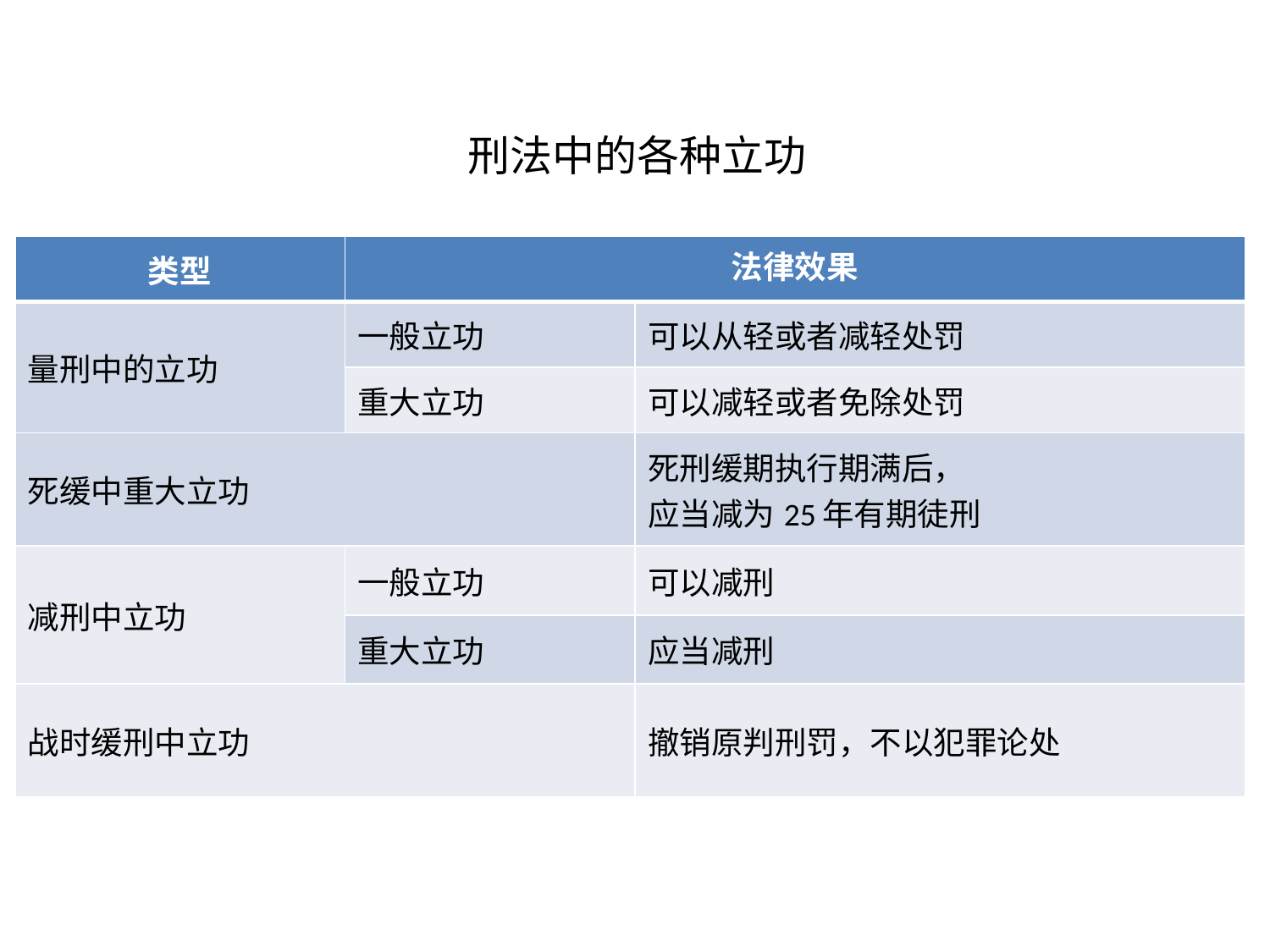

刑法中的各种立功
| 类型 | 法律效果 |  |
| --- | --- | --- |
| 量刑中的立功 | 一般立功 | 可以从轻或者减轻处罚 |
|  | 重大立功 | 可以减轻或者免除处罚 |
| 死缓中重大立功 |  | 死刑缓期执行期满后， 应当减为25年有期徒刑 |
| 减刑中立功 | 一般立功 | 可以减刑 |
|  | 重大立功 | 应当减刑 |
| 战时缓刑中立功 |  | 撤销原判刑罚，不以犯罪论处 |